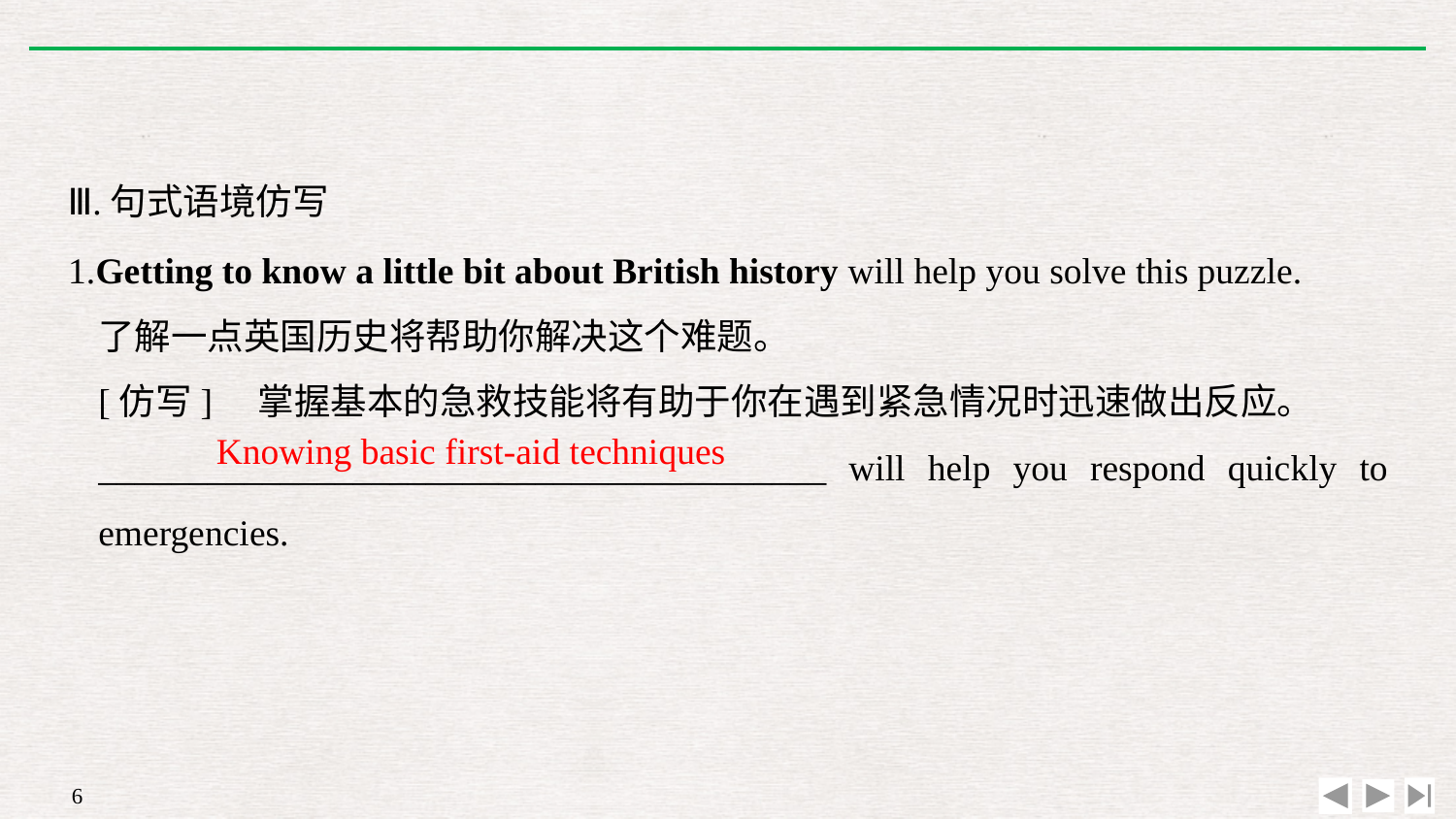

Ⅲ.句式语境仿写
1.Getting to know a little bit about British history will help you solve this puzzle.
	了解一点英国历史将帮助你解决这个难题。
	[仿写]　掌握基本的急救技能将有助于你在遇到紧急情况时迅速做出反应。
	________________________________________ will help you respond quickly to emergencies.
Knowing basic first-aid techniques